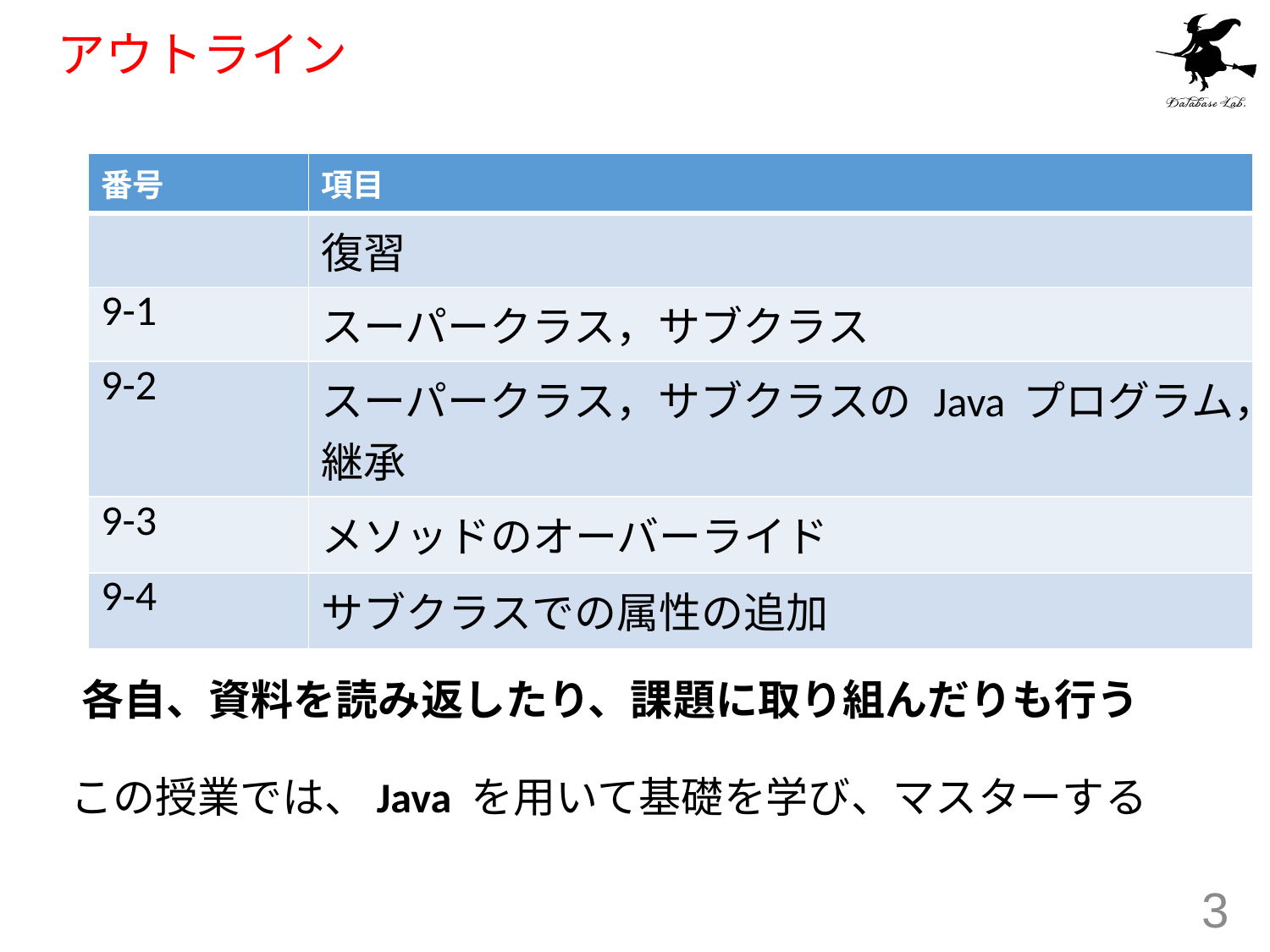

# アウトライン
| 番号 | 項目 |
| --- | --- |
|  | 復習 |
| 9-1 | スーパークラス，サブクラス |
| 9-2 | スーパークラス，サブクラスの Java プログラム，継承 |
| 9-3 | メソッドのオーバーライド |
| 9-4 | サブクラスでの属性の追加 |
各自、資料を読み返したり、課題に取り組んだりも行う
この授業では、Java を用いて基礎を学び、マスターする
3